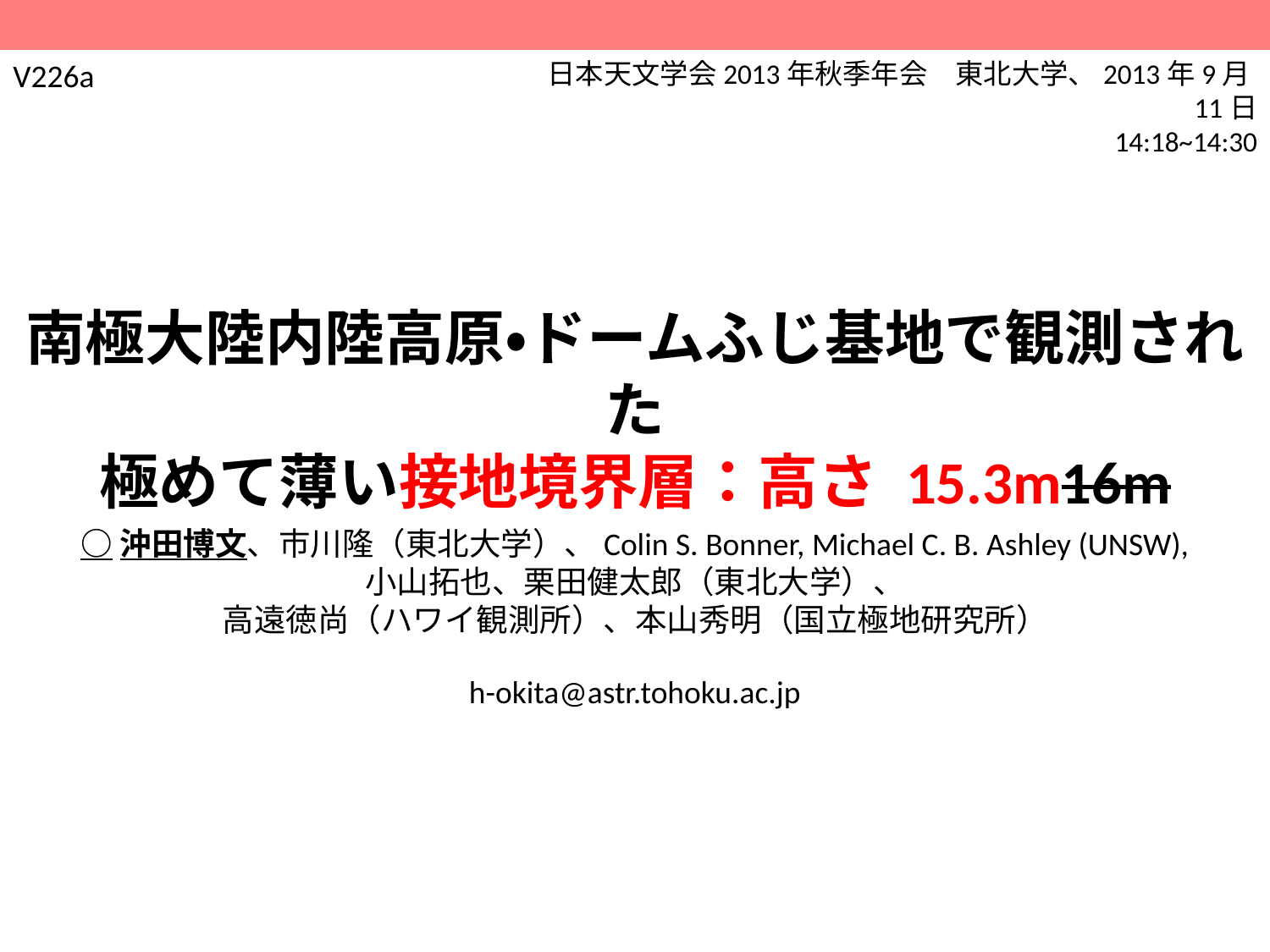

V226a
日本天文学会2013年秋季年会　東北大学、2013年9月11日
14:18~14:30
# 南極大陸内陸高原・ドームふじ基地で観測された 極めて薄い接地境界層：高さ 15.3m16m
○沖田博文、市川隆（東北大学）、Colin S. Bonner, Michael C. B. Ashley (UNSW),
小山拓也、栗田健太郎（東北大学）、
高遠徳尚（ハワイ観測所）、本山秀明（国立極地研究所）
h-okita@astr.tohoku.ac.jp